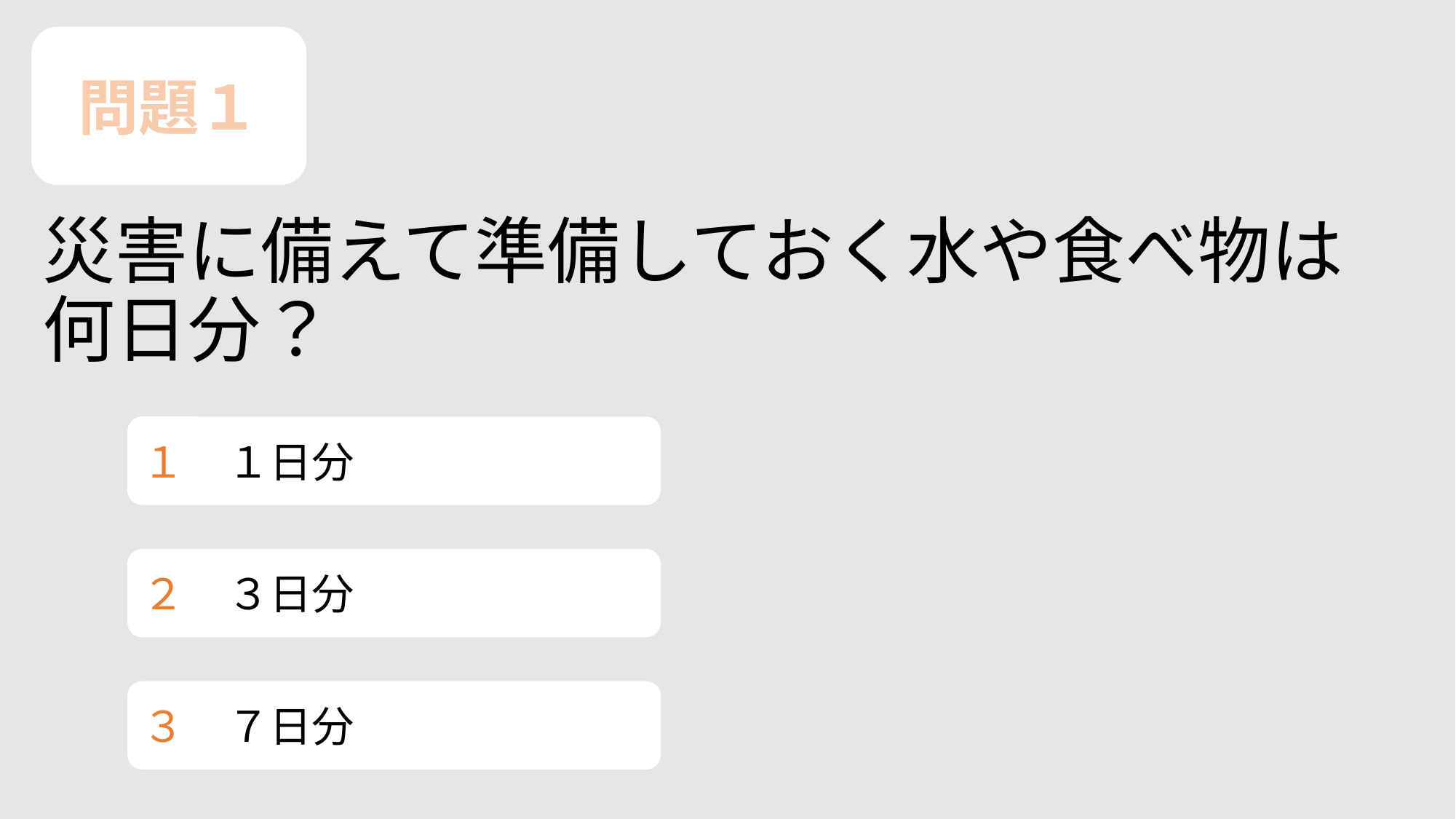

問題１
# 災害に備えて準備しておく水や食べ物は 何日分？
１　１日分
２　３日分
３　７日分